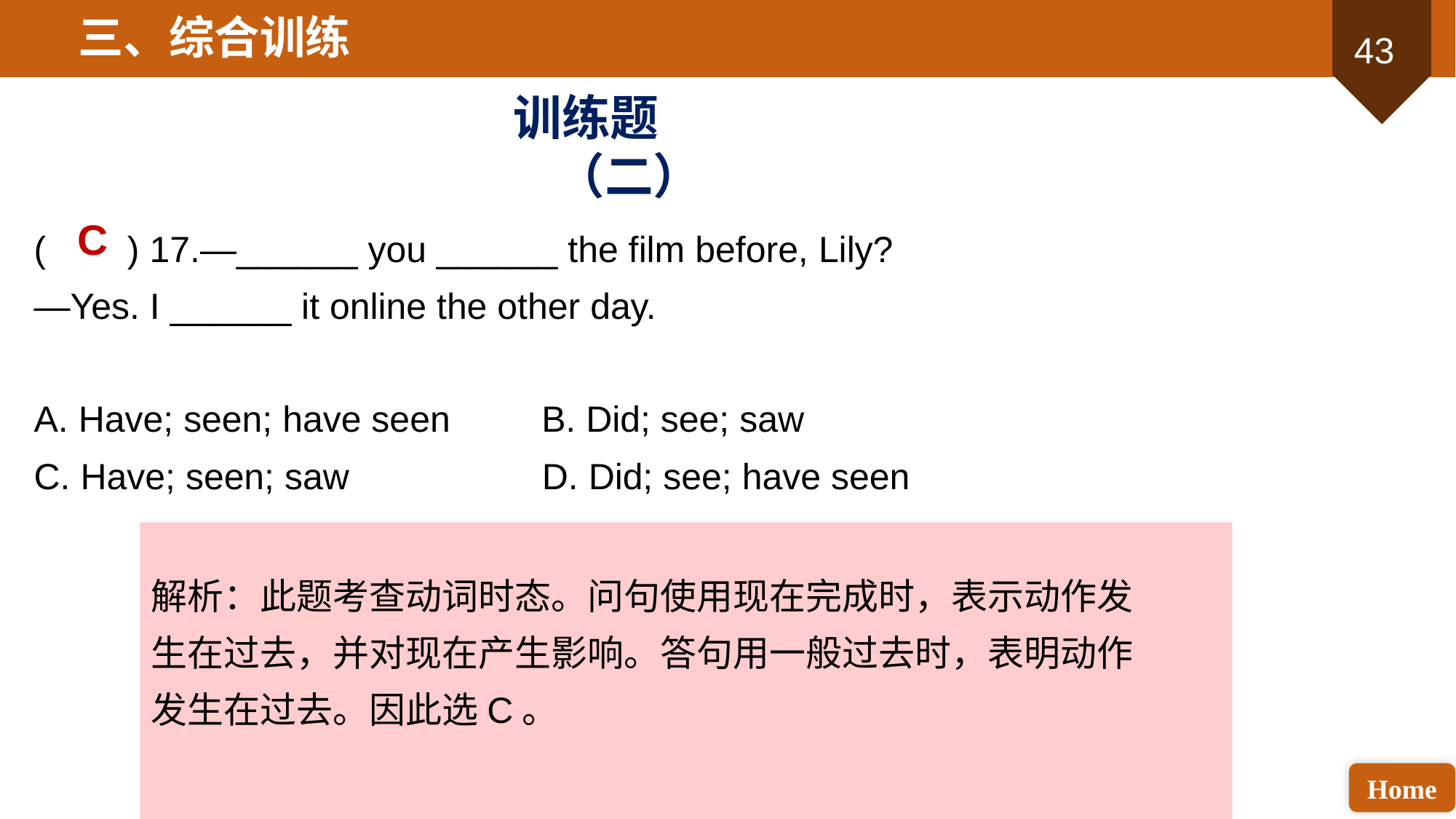

三、综合训练
训练题（二）
C
(        ) 17.—______ you ______ the film before, Lily?
—Yes. I ______ it online the other day.

A. Have; seen; have seen         B. Did; see; saw
C. Have; seen; saw                   D. Did; see; have seen

解析：此题考查动词时态。问句使用现在完成时，表示动作发生在过去，并对现在产生影响。答句用一般过去时，表明动作发生在过去。因此选C。